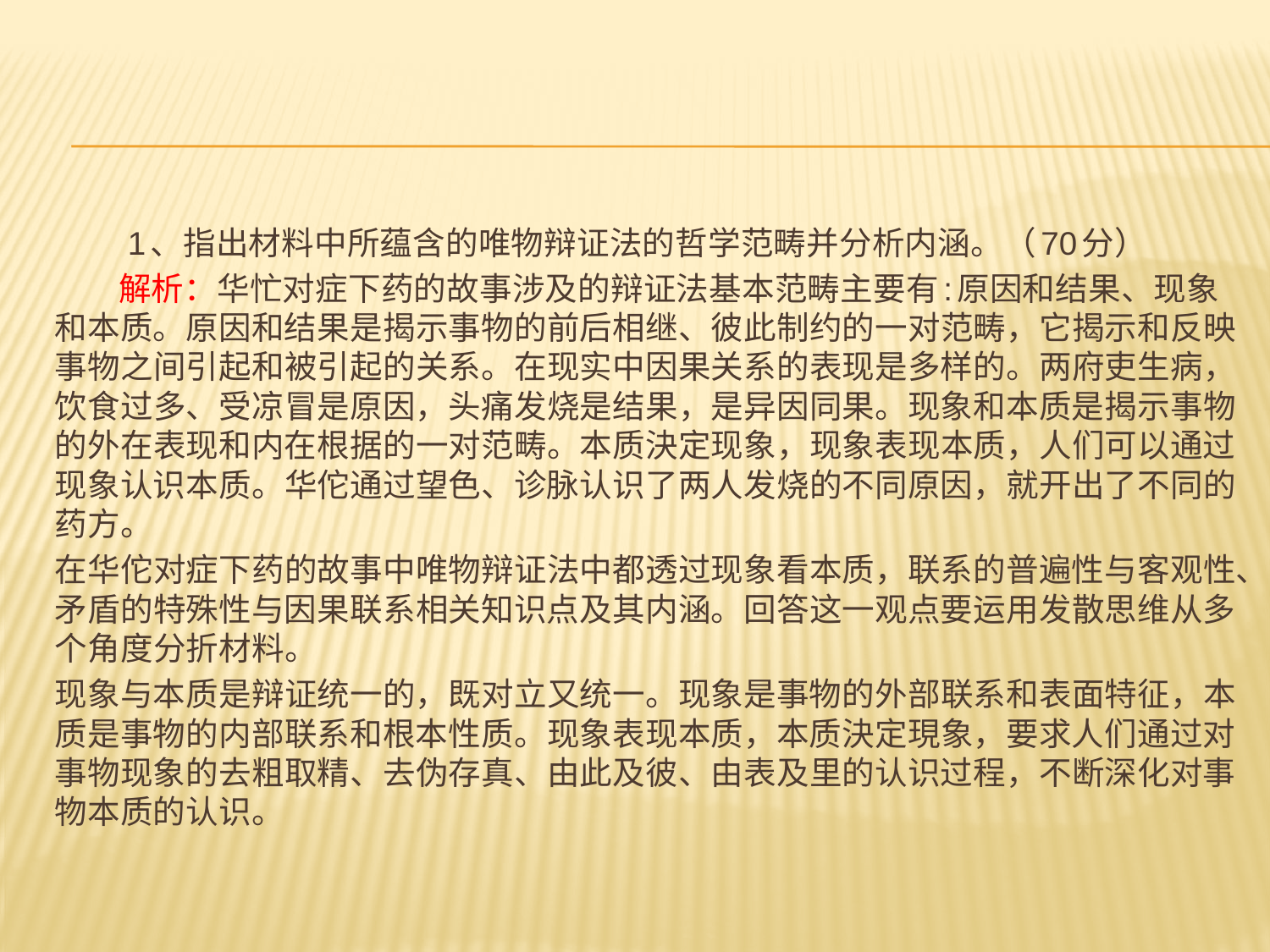

#
        1、指出材料中所蕴含的唯物辩证法的哲学范畴并分析内涵。（70分）
        解析：华忙对症下药的故事涉及的辩证法基本范畴主要有:原因和结果、现象和本质。原因和结果是揭示事物的前后相继、彼此制约的一对范畴，它揭示和反映事物之间引起和被引起的关系。在现实中因果关系的表现是多样的。两府吏生病，饮食过多、受凉冒是原因，头痛发烧是结果，是异因同果。现象和本质是揭示事物的外在表现和内在根据的一对范畴。本质決定现象，现象表现本质，人们可以通过现象认识本质。华佗通过望色、诊脉认识了两人发烧的不同原因，就开出了不同的药方。
在华佗对症下药的故事中唯物辩证法中都透过现象看本质，联系的普遍性与客观性、矛盾的特殊性与因果联系相关知识点及其内涵。回答这一观点要运用发散思维从多个角度分折材料。
现象与本质是辩证统一的，既对立又统一。现象是事物的外部联系和表面特征，本质是事物的内部联系和根本性质。现象表现本质，本质決定現象，要求人们通过对事物现象的去粗取精、去伪存真、由此及彼、由表及里的认识过程，不断深化对事物本质的认识。